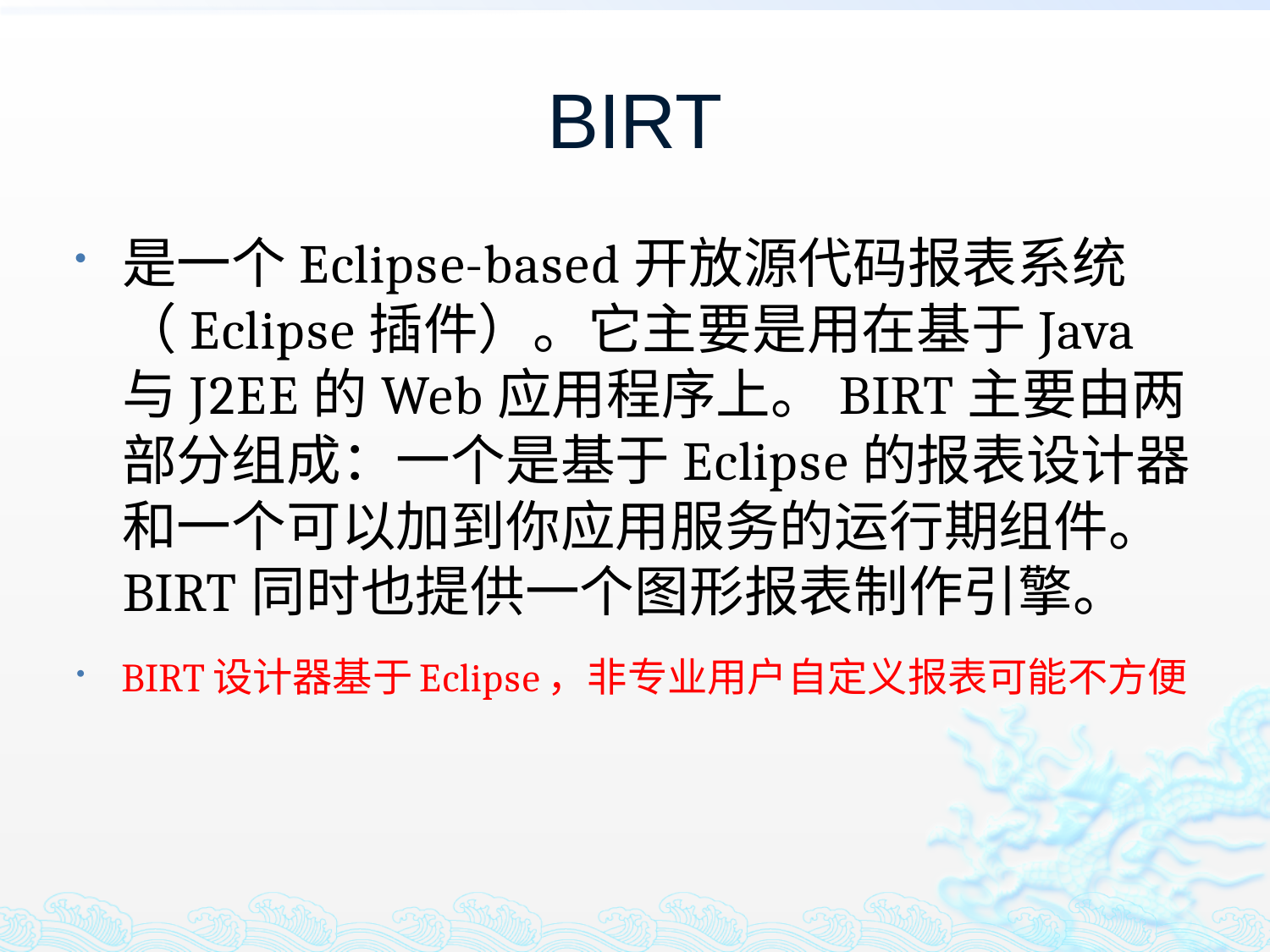

# BIRT
是一个Eclipse-based开放源代码报表系统（Eclipse插件）。它主要是用在基于Java与J2EE的Web应用程序上。BIRT主要由两部分组成：一个是基于Eclipse的报表设计器和一个可以加到你应用服务的运行期组件。BIRT同时也提供一个图形报表制作引擎。
BIRT设计器基于Eclipse，非专业用户自定义报表可能不方便